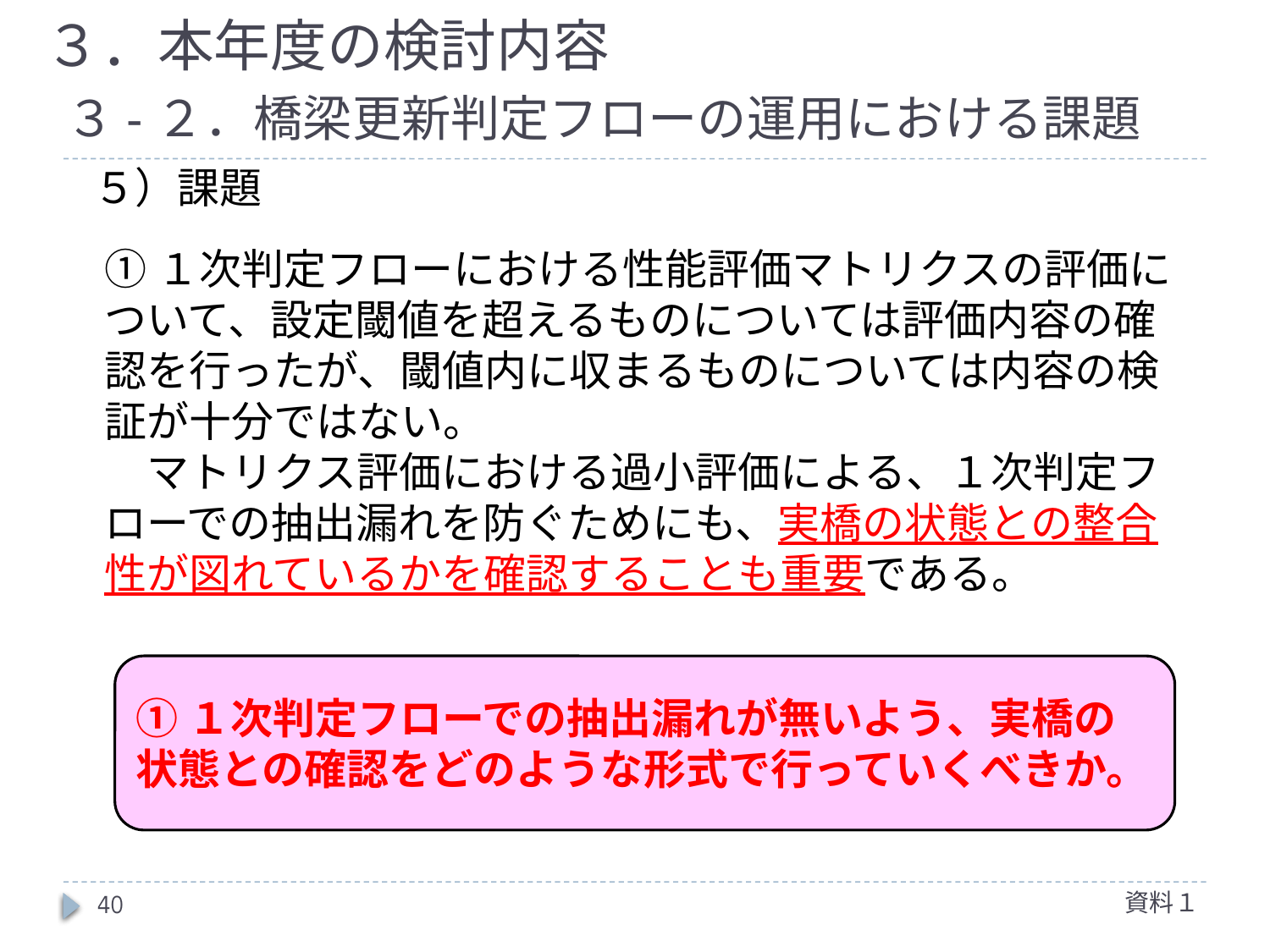

# ３．本年度の検討内容
３-２．橋梁更新判定フローの運用における課題
５）課題
①１次判定フローにおける性能評価マトリクスの評価について、設定閾値を超えるものについては評価内容の確認を行ったが、閾値内に収まるものについては内容の検証が十分ではない。
　マトリクス評価における過小評価による、１次判定フローでの抽出漏れを防ぐためにも、実橋の状態との整合性が図れているかを確認することも重要である。
①１次判定フローでの抽出漏れが無いよう、実橋の状態との確認をどのような形式で行っていくべきか。
資料１
40